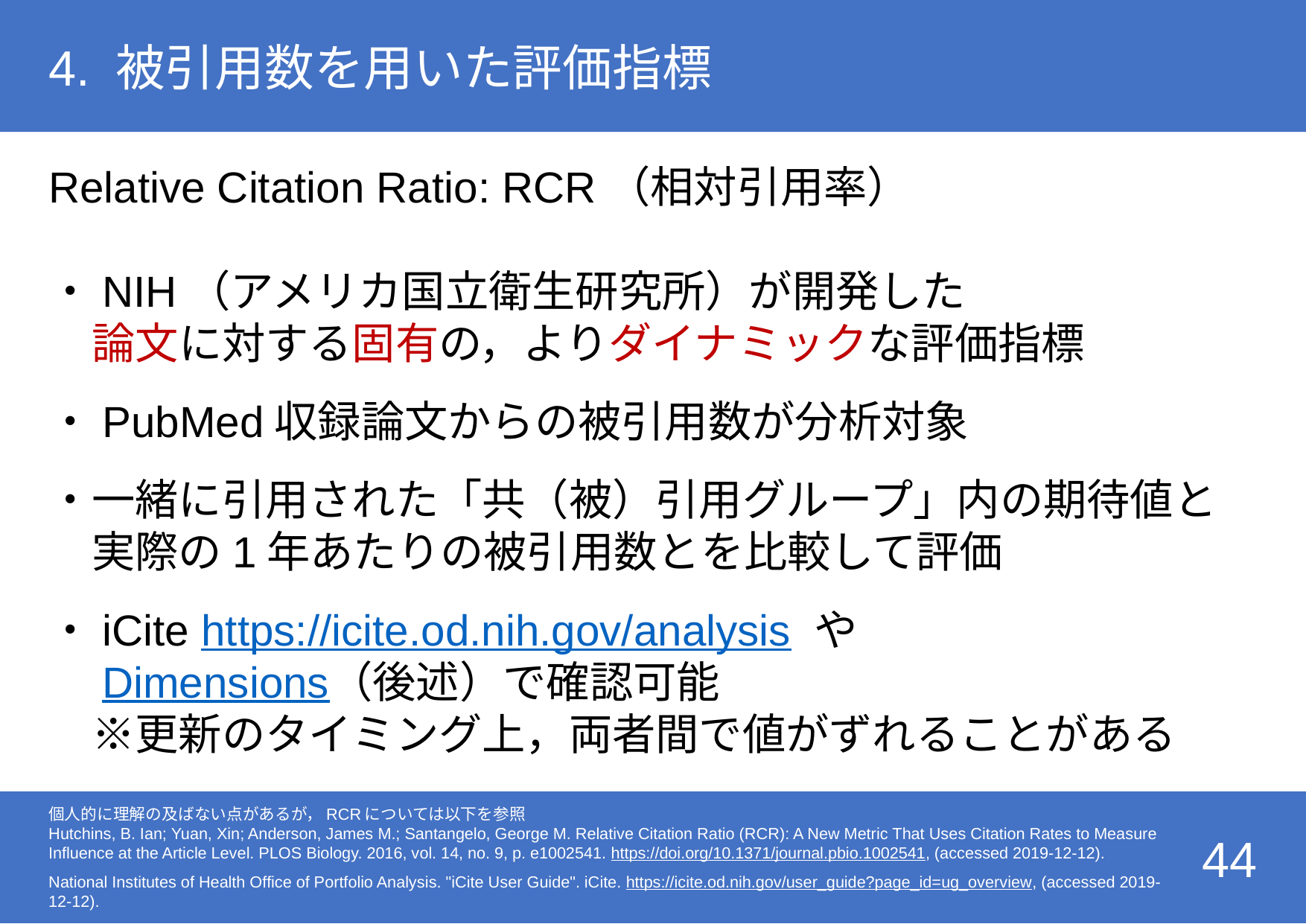

# 4. 被引用数を用いた評価指標
Relative Citation Ratio: RCR（相対引用率）

・NIH（アメリカ国立衛生研究所）が開発した
　論文に対する固有の，よりダイナミックな評価指標

・PubMed収録論文からの被引用数が分析対象

・一緒に引用された「共（被）引用グループ」内の期待値と
　実際の1年あたりの被引用数とを比較して評価

・iCite https://icite.od.nih.gov/analysis や
　Dimensions（後述）で確認可能
　※更新のタイミング上，両者間で値がずれることがある

個人的に理解の及ばない点があるが，RCRについては以下を参照
Hutchins, B. Ian; Yuan, Xin; Anderson, James M.; Santangelo, George M. Relative Citation Ratio (RCR): A New Metric That Uses Citation Rates to Measure Influence at the Article Level. PLOS Biology. 2016, vol. 14, no. 9, p. e1002541. https://doi.org/10.1371/journal.pbio.1002541, (accessed 2019-12-12).

National Institutes of Health Office of Portfolio Analysis. "iCite User Guide". iCite. https://icite.od.nih.gov/user_guide?page_id=ug_overview, (accessed 2019-12-12).
44